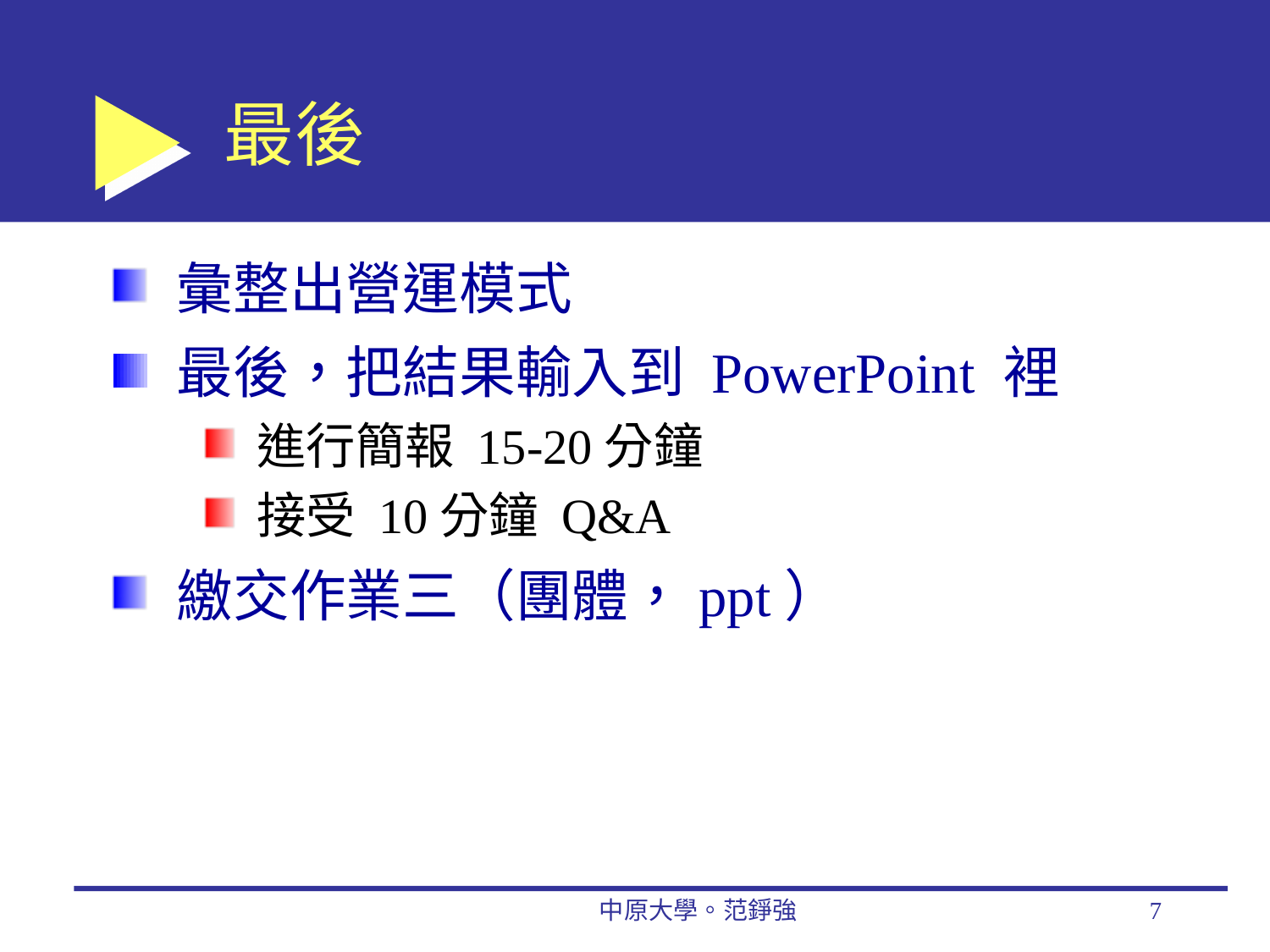

# 最後
彙整出營運模式
最後，把結果輸入到 PowerPoint 裡
進行簡報 15-20分鐘
接受 10分鐘 Q&A
繳交作業三（團體，ppt）
中原大學。范錚強
7